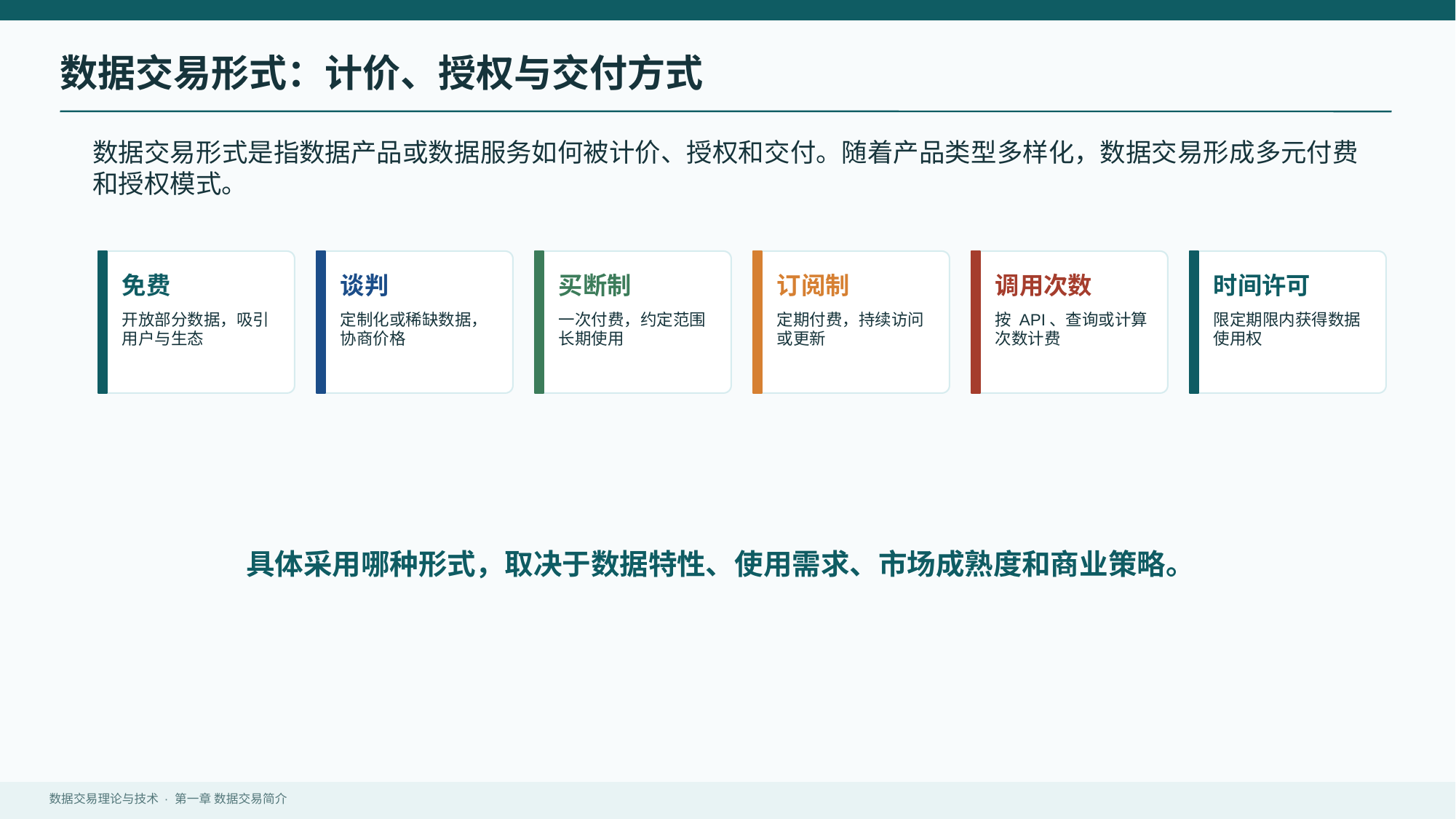

数据交易形式：计价、授权与交付方式

数据交易形式是指数据产品或数据服务如何被计价、授权和交付。随着产品类型多样化，数据交易形成多元付费和授权模式。

免费
谈判
买断制
订阅制
调用次数
时间许可
开放部分数据，吸引用户与生态
定制化或稀缺数据，协商价格
一次付费，约定范围长期使用
定期付费，持续访问或更新
按 API、查询或计算次数计费
限定期限内获得数据使用权
具体采用哪种形式，取决于数据特性、使用需求、市场成熟度和商业策略。
52